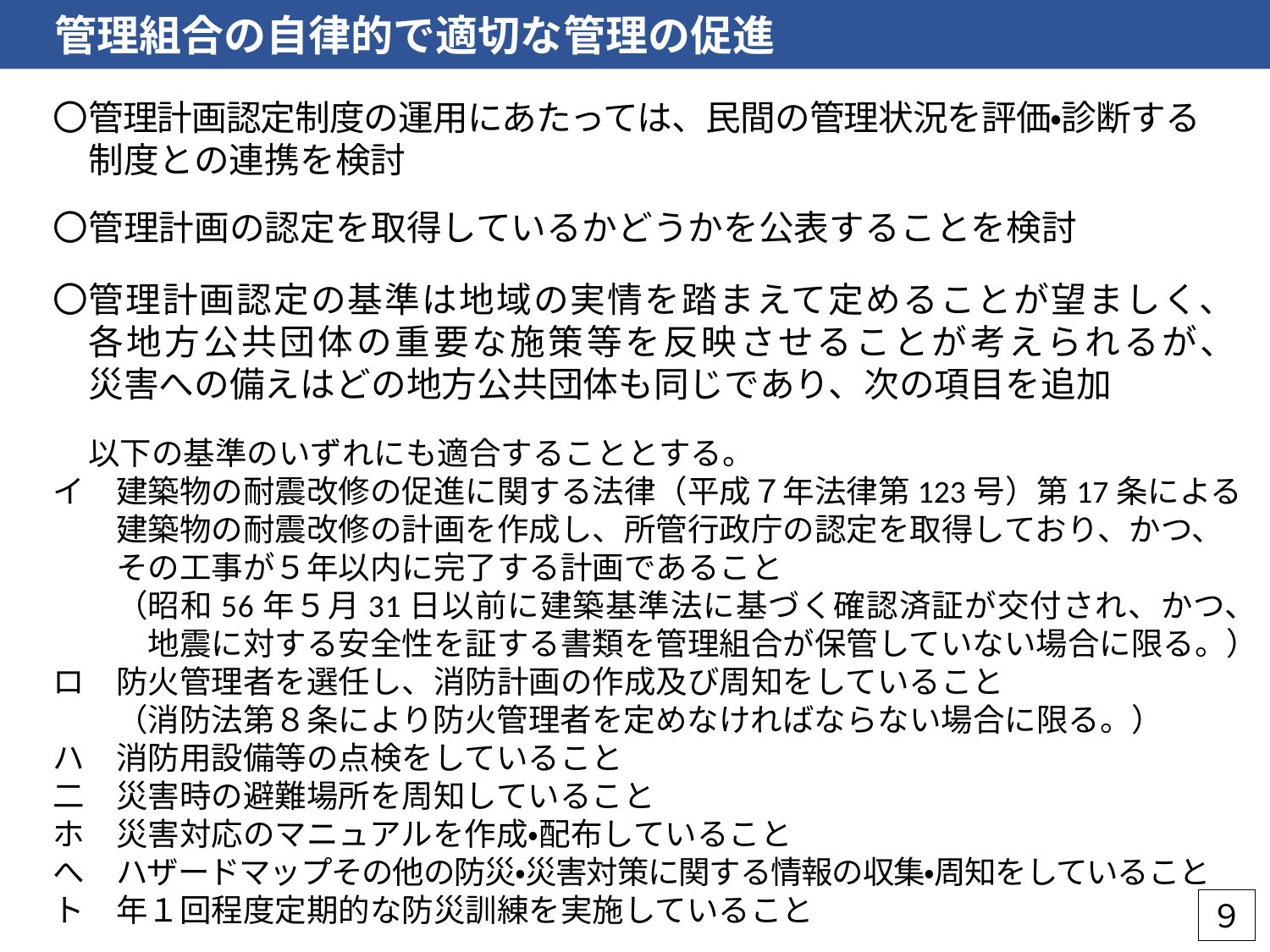

管理組合の自律的で適切な管理の促進
〇管理計画認定制度の運用にあたっては、民間の管理状況を評価・診断する
　制度との連携を検討

〇管理計画の認定を取得しているかどうかを公表することを検討

〇管理計画認定の基準は地域の実情を踏まえて定めることが望ましく、
　各地方公共団体の重要な施策等を反映させることが考えられるが、
　災害への備えはどの地方公共団体も同じであり、次の項目を追加

　以下の基準のいずれにも適合することとする。
イ　建築物の耐震改修の促進に関する法律（平成７年法律第123号）第17条による
　　建築物の耐震改修の計画を作成し、所管行政庁の認定を取得しており、かつ、
　　その工事が５年以内に完了する計画であること
　　（昭和56年５月31日以前に建築基準法に基づく確認済証が交付され、かつ、
　　　地震に対する安全性を証する書類を管理組合が保管していない場合に限る。）
ロ　防火管理者を選任し、消防計画の作成及び周知をしていること
　　（消防法第８条により防火管理者を定めなければならない場合に限る。）
ハ　消防用設備等の点検をしていること
二　災害時の避難場所を周知していること
ホ　災害対応のマニュアルを作成・配布していること
へ　ハザードマップその他の防災・災害対策に関する情報の収集・周知をしていること
ト　年１回程度定期的な防災訓練を実施していること
９